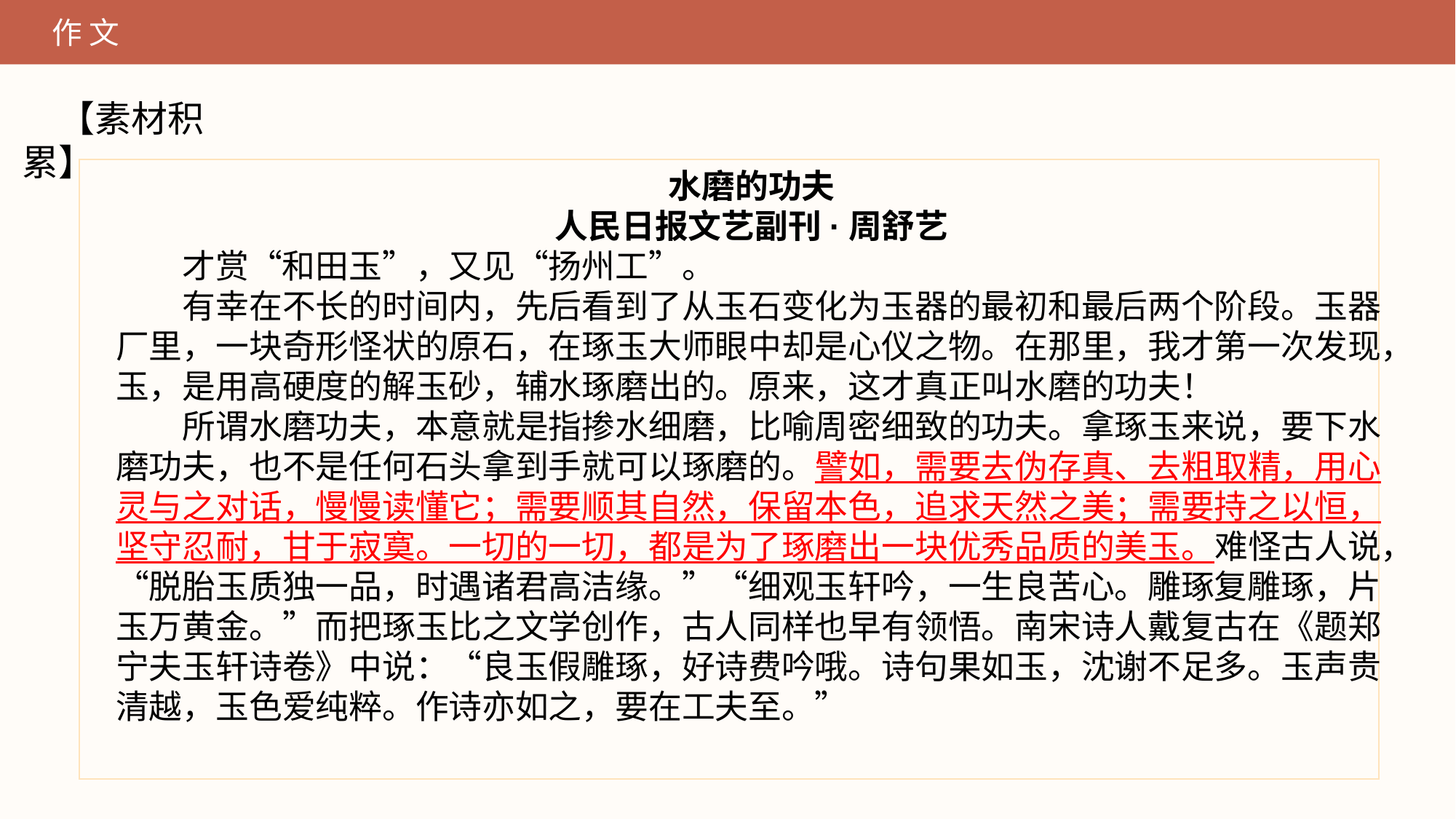

作 文
【素材积累】

水磨的功夫
人民日报文艺副刊·周舒艺
　　才赏“和田玉”，又见“扬州工”。
　　有幸在不长的时间内，先后看到了从玉石变化为玉器的最初和最后两个阶段。玉器厂里，一块奇形怪状的原石，在琢玉大师眼中却是心仪之物。在那里，我才第一次发现，玉，是用高硬度的解玉砂，辅水琢磨出的。原来，这才真正叫水磨的功夫！
　　所谓水磨功夫，本意就是指掺水细磨，比喻周密细致的功夫。拿琢玉来说，要下水磨功夫，也不是任何石头拿到手就可以琢磨的。譬如，需要去伪存真、去粗取精，用心灵与之对话，慢慢读懂它；需要顺其自然，保留本色，追求天然之美；需要持之以恒，坚守忍耐，甘于寂寞。一切的一切，都是为了琢磨出一块优秀品质的美玉。难怪古人说，“脱胎玉质独一品，时遇诸君高洁缘。”“细观玉轩吟，一生良苦心。雕琢复雕琢，片玉万黄金。”而把琢玉比之文学创作，古人同样也早有领悟。南宋诗人戴复古在《题郑宁夫玉轩诗卷》中说：“良玉假雕琢，好诗费吟哦。诗句果如玉，沈谢不足多。玉声贵清越，玉色爱纯粹。作诗亦如之，要在工夫至。”